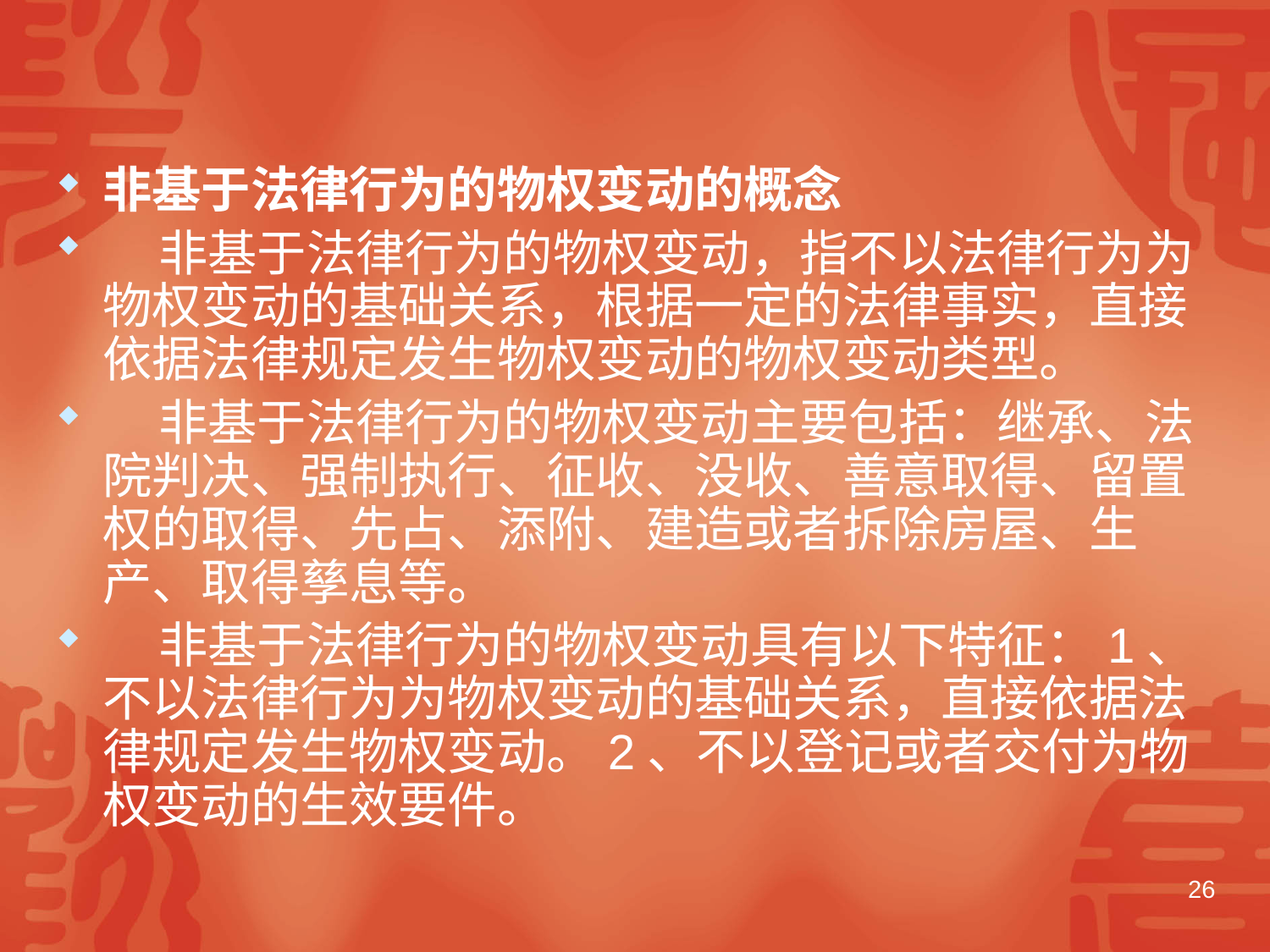

#
非基于法律行为的物权变动的概念
    非基于法律行为的物权变动，指不以法律行为为物权变动的基础关系，根据一定的法律事实，直接依据法律规定发生物权变动的物权变动类型。
    非基于法律行为的物权变动主要包括：继承、法院判决、强制执行、征收、没收、善意取得、留置权的取得、先占、添附、建造或者拆除房屋、生产、取得孳息等。
    非基于法律行为的物权变动具有以下特征：1、不以法律行为为物权变动的基础关系，直接依据法律规定发生物权变动。2、不以登记或者交付为物权变动的生效要件。
26